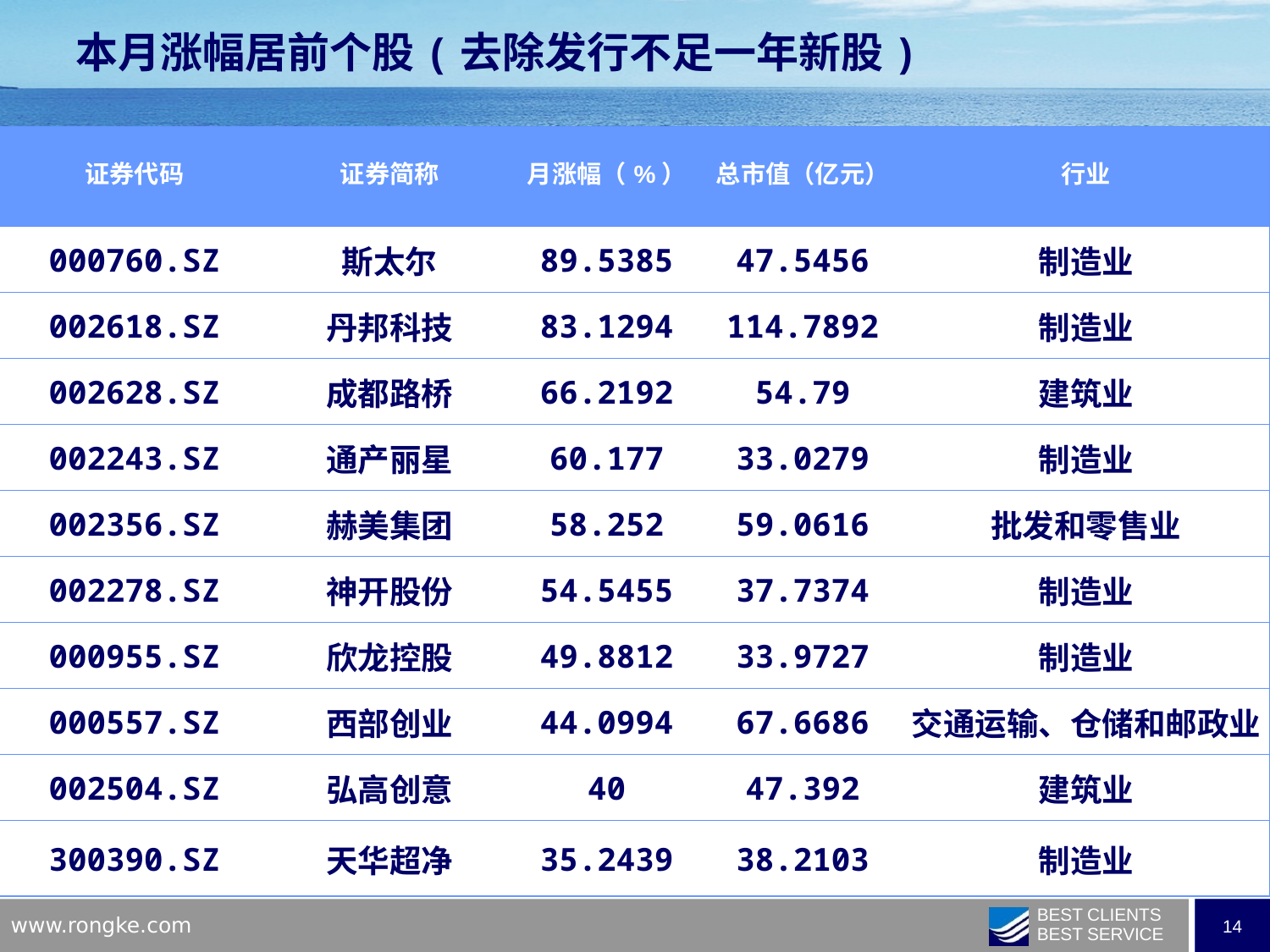

本月涨幅居前个股(去除发行不足一年新股)
| 证券代码 | 证券简称 | 月涨幅（%） | 总市值（亿元） | 行业 |
| --- | --- | --- | --- | --- |
| 000760.SZ | 斯太尔 | 89.5385 | 47.5456 | 制造业 |
| 002618.SZ | 丹邦科技 | 83.1294 | 114.7892 | 制造业 |
| 002628.SZ | 成都路桥 | 66.2192 | 54.79 | 建筑业 |
| 002243.SZ | 通产丽星 | 60.177 | 33.0279 | 制造业 |
| 002356.SZ | 赫美集团 | 58.252 | 59.0616 | 批发和零售业 |
| 002278.SZ | 神开股份 | 54.5455 | 37.7374 | 制造业 |
| 000955.SZ | 欣龙控股 | 49.8812 | 33.9727 | 制造业 |
| 000557.SZ | 西部创业 | 44.0994 | 67.6686 | 交通运输、仓储和邮政业 |
| 002504.SZ | 弘高创意 | 40 | 47.392 | 建筑业 |
| 300390.SZ | 天华超净 | 35.2439 | 38.2103 | 制造业 |
|  |  |  |  |  |